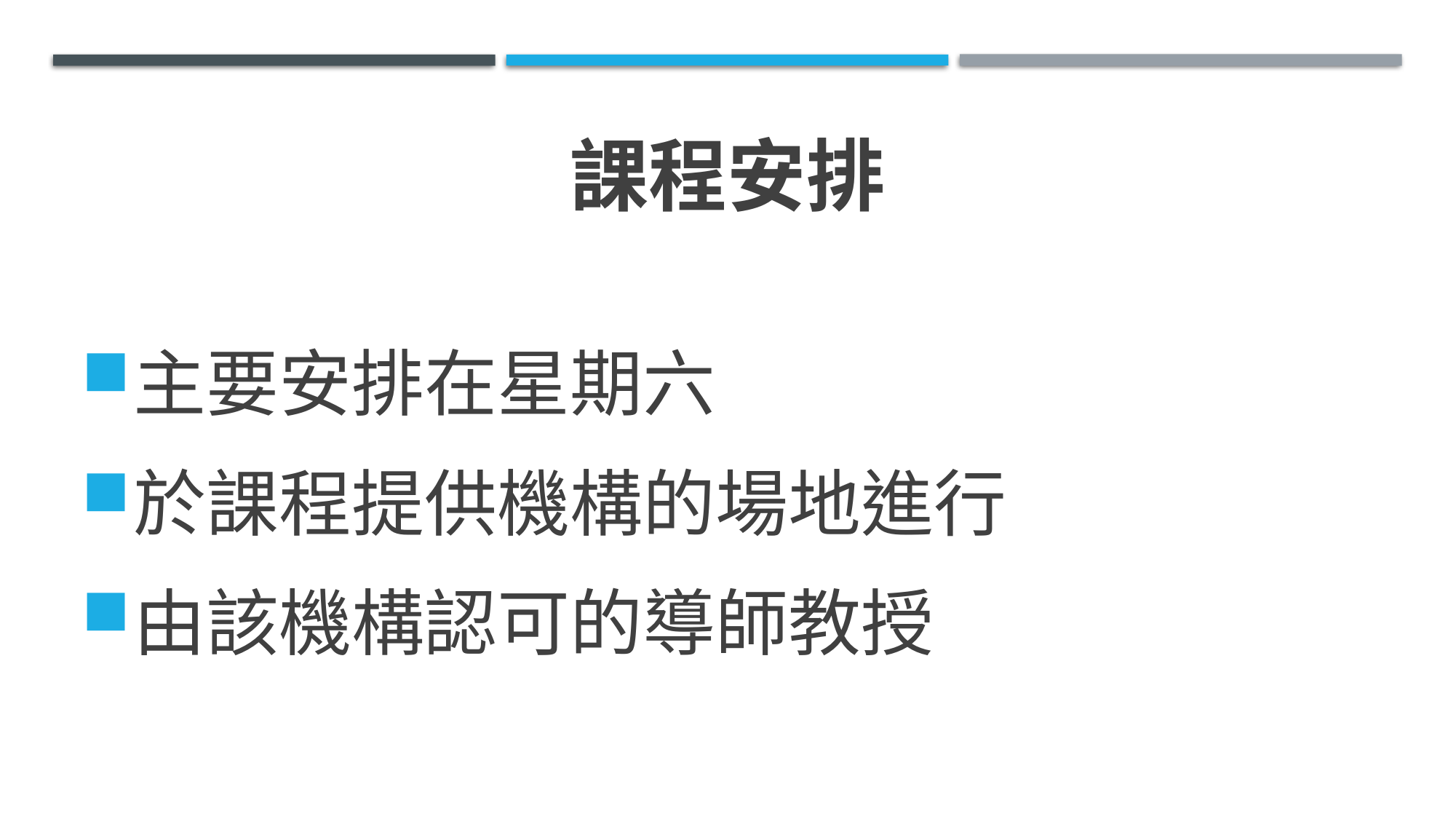

# 課程安排
主要安排在星期六
於課程提供機構的場地進行
由該機構認可的導師教授